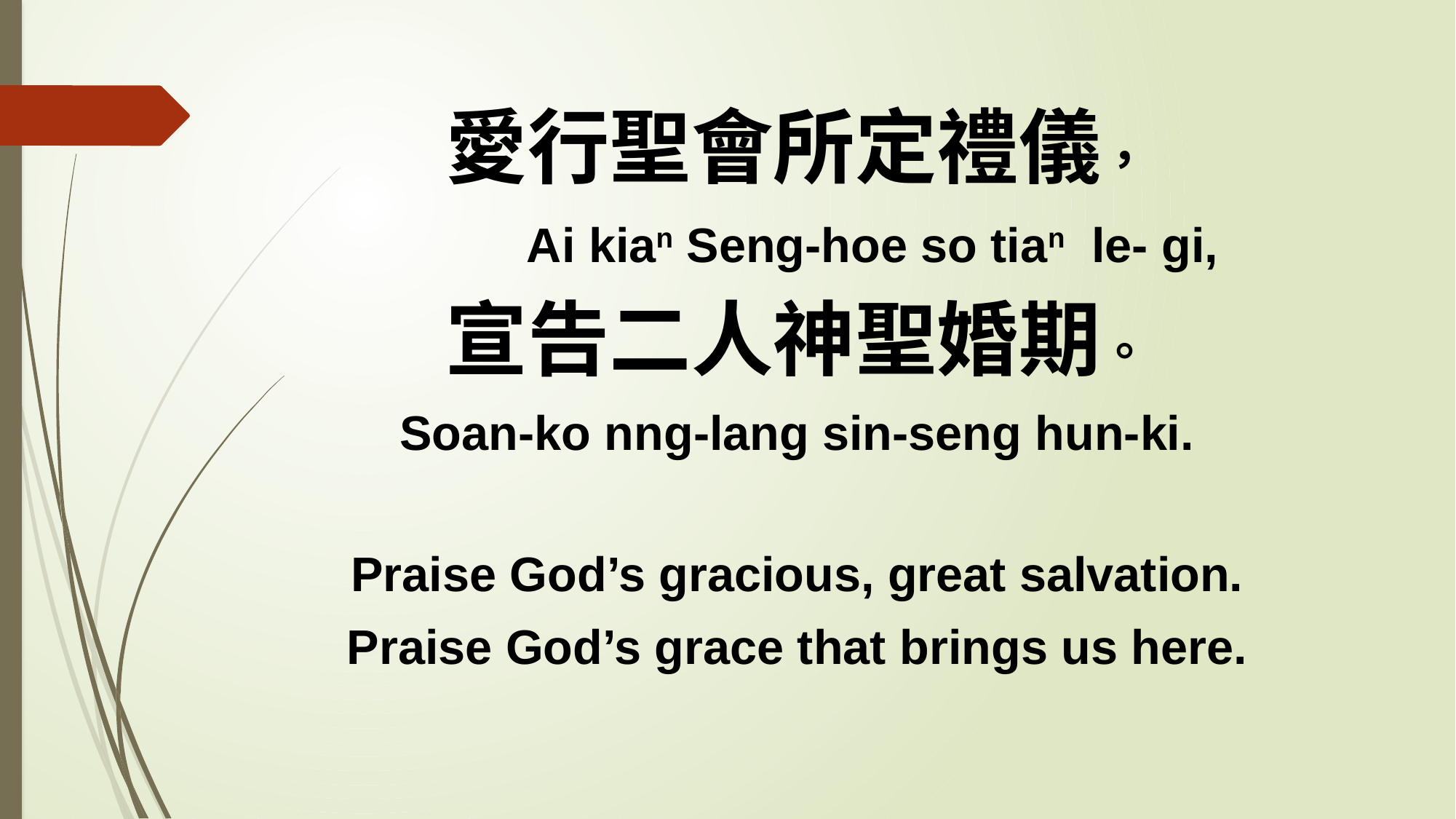

愛行聖會所定禮儀，
                 Ai kian Seng-hoe so tian  le- gi,
宣告二人神聖婚期。
Soan-ko nng-lang sin-seng hun-ki.

Praise God’s gracious, great salvation.
Praise God’s grace that brings us here.